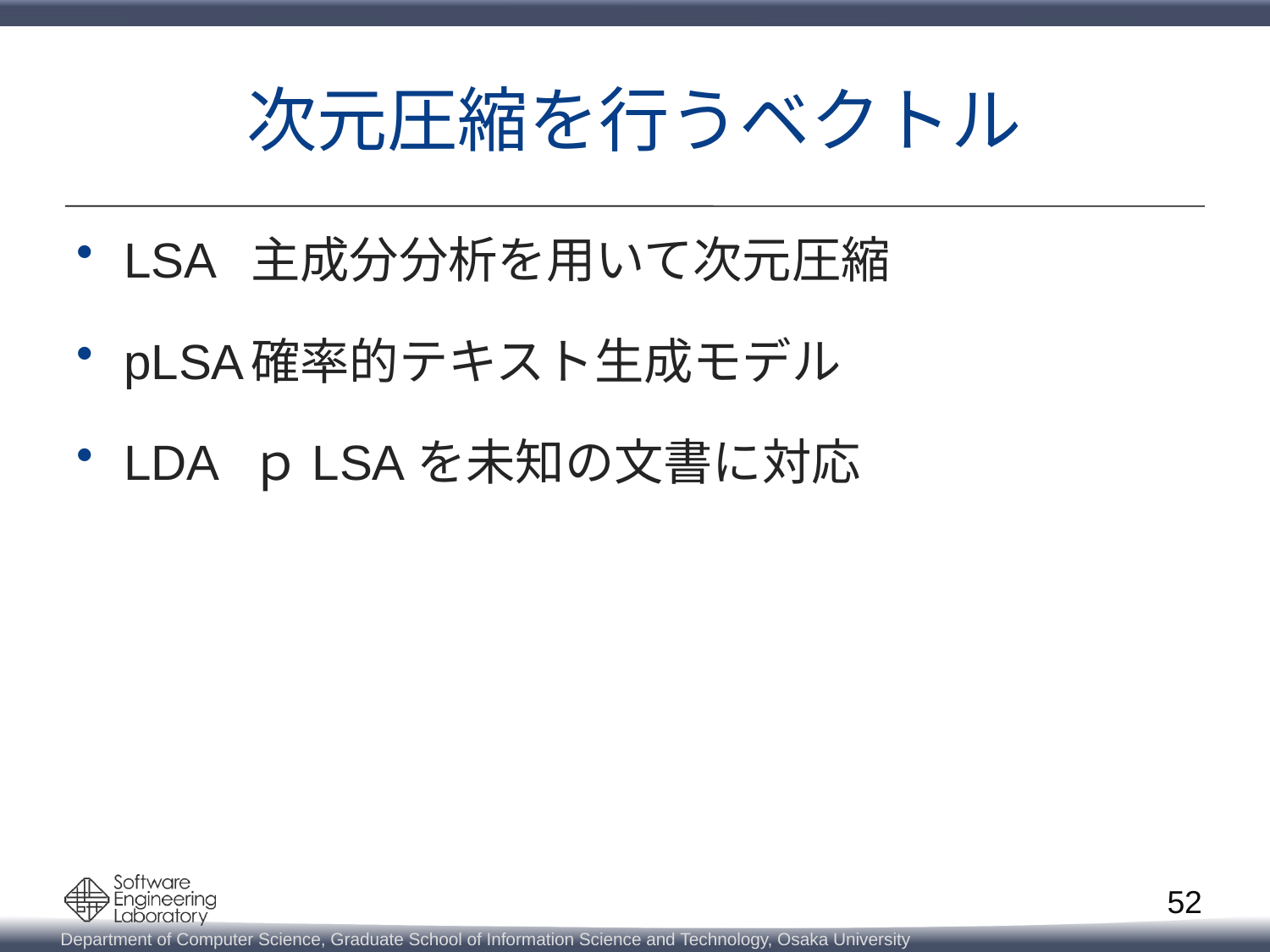

# 次元圧縮を行うベクトル
LSA	主成分分析を用いて次元圧縮
pLSA	確率的テキスト生成モデル
LDA	ｐLSAを未知の文書に対応
52